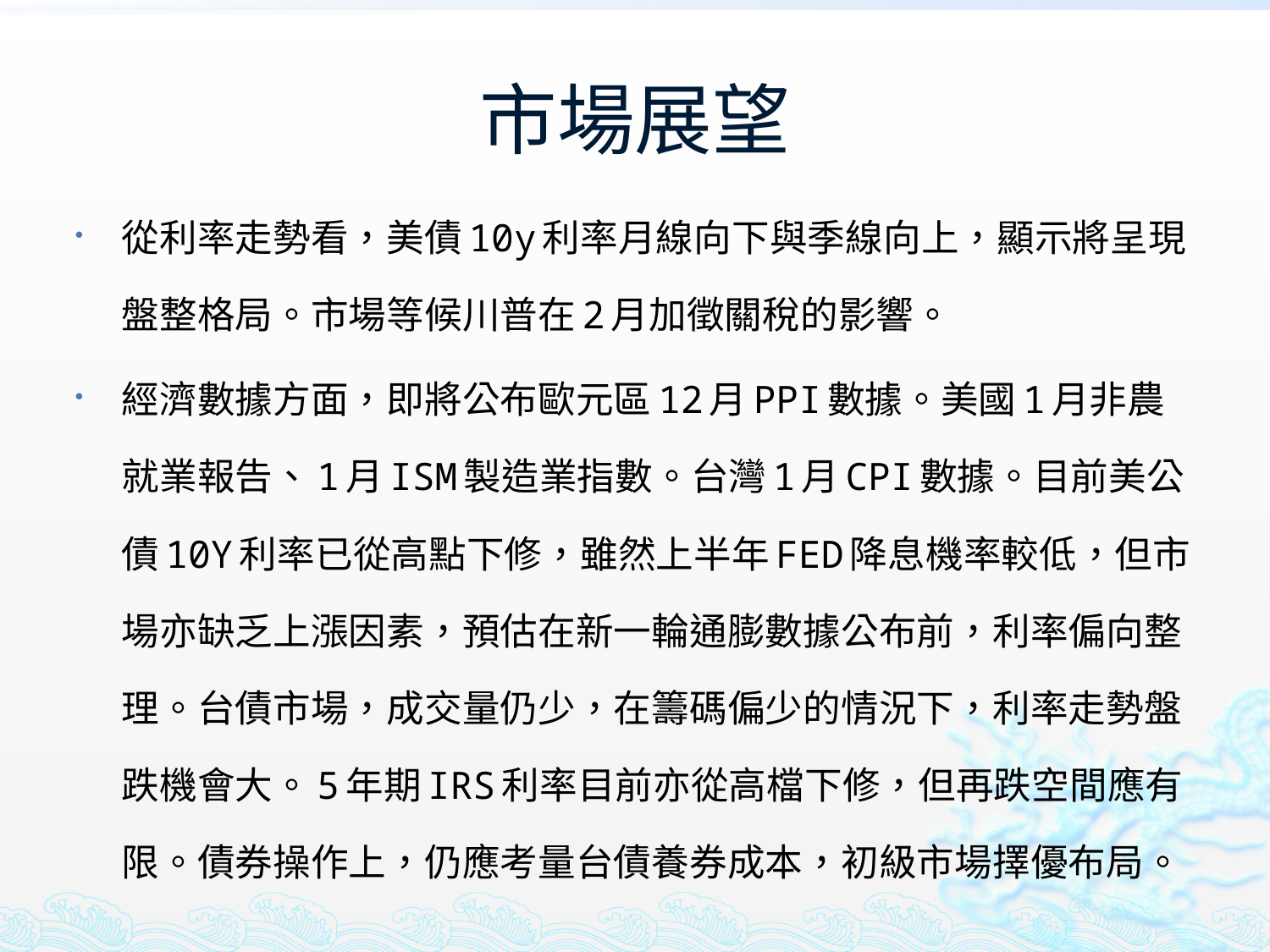

# 市場展望
從利率走勢看，美債10y利率月線向下與季線向上，顯示將呈現盤整格局。市場等候川普在2月加徵關稅的影響。
經濟數據方面，即將公布歐元區12月PPI數據。美國1月非農就業報告、1月ISM製造業指數。台灣1月CPI數據。目前美公債10Y利率已從高點下修，雖然上半年FED降息機率較低，但市場亦缺乏上漲因素，預估在新一輪通膨數據公布前，利率偏向整理。台債市場，成交量仍少，在籌碼偏少的情況下，利率走勢盤跌機會大。5年期IRS利率目前亦從高檔下修，但再跌空間應有限。債券操作上，仍應考量台債養券成本，初級市場擇優布局。